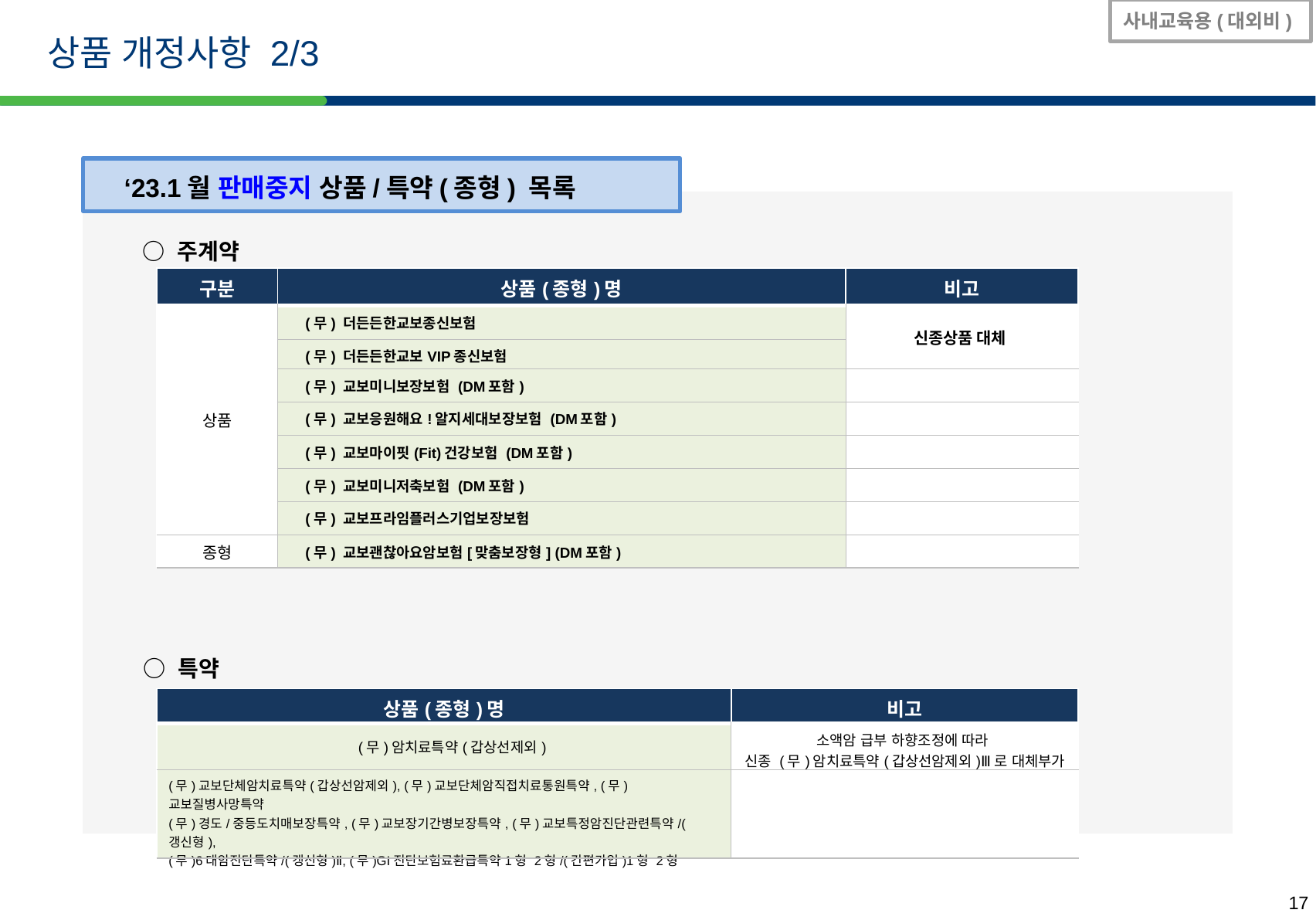

사내교육용(대외비)
상품 개정사항 2/3

‘23.1월 판매중지 상품/특약(종형) 목록

○ 주계약
| 구분 | 상품(종형)명 | 비고 |
| --- | --- | --- |
| 상품 | (무) 더든든한교보종신보험 | 신종상품 대체 |
|  | (무) 더든든한교보VIP종신보험 |  |
|  | (무) 교보미니보장보험 (DM포함) |  |
|  | (무) 교보응원해요!알지세대보장보험 (DM포함) |  |
|  | (무) 교보마이핏(Fit)건강보험 (DM포함) |  |
|  | (무) 교보미니저축보험 (DM포함) |  |
|  | (무) 교보프라임플러스기업보장보험 |  |
| 종형 | (무) 교보괜찮아요암보험[맞춤보장형] (DM포함) |  |
○ 특약
| 상품(종형)명 | 비고 |
| --- | --- |
| (무)암치료특약(갑상선제외) | 소액암 급부 하향조정에 따라 신종 (무)암치료특약(갑상선암제외)Ⅲ로 대체부가 |
| (무)교보단체암치료특약(갑상선암제외), (무)교보단체암직접치료통원특약, (무)교보질병사망특약 (무)경도/중등도치매보장특약, (무)교보장기간병보장특약, (무)교보특정암진단관련특약/(갱신형), (무)6대암진단특약/(갱신형)Ⅱ, (무)GI진단보험료환급특약1형 2형/(간편가입)1형 2형 |  |